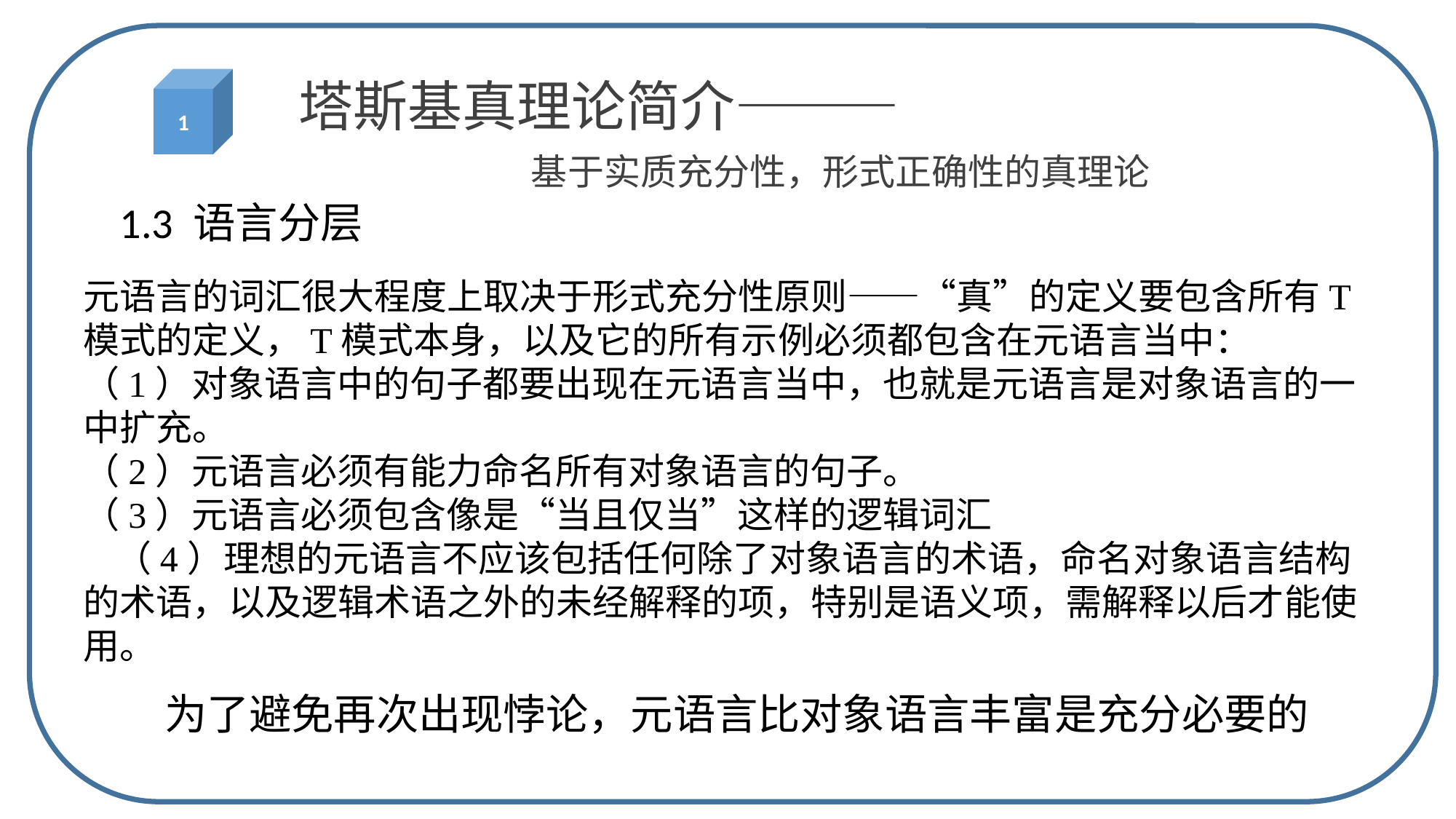

1
塔斯基真理论简介———
                  基于实质充分性，形式正确性的真理论
1.3 语言分层
元语言的词汇很大程度上取决于形式充分性原则——“真”的定义要包含所有T模式的定义，T模式本身，以及它的所有示例必须都包含在元语言当中：（1）对象语言中的句子都要出现在元语言当中，也就是元语言是对象语言的一中扩充。（2）元语言必须有能力命名所有对象语言的句子。（3）元语言必须包含像是“当且仅当”这样的逻辑词汇（4）理想的元语言不应该包括任何除了对象语言的术语，命名对象语言结构的术语，以及逻辑术语之外的未经解释的项，特别是语义项，需解释以后才能使用。
为了避免再次出现悖论，元语言比对象语言丰富是充分必要的